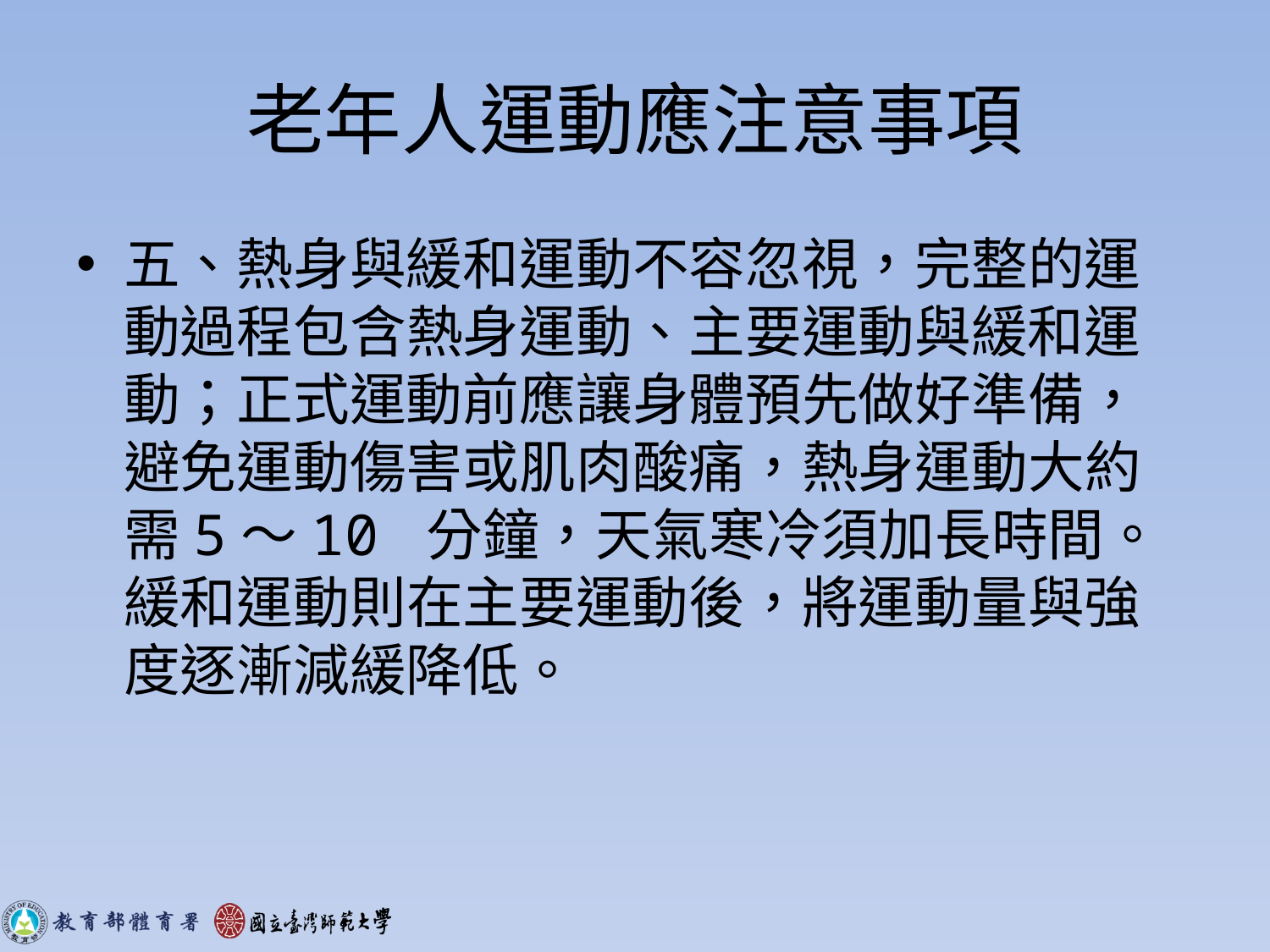

# 老年人運動應注意事項
五、熱身與緩和運動不容忽視，完整的運動過程包含熱身運動、主要運動與緩和運動；正式運動前應讓身體預先做好準備，避免運動傷害或肌肉酸痛，熱身運動大約需5～10 分鐘，天氣寒冷須加長時間。緩和運動則在主要運動後，將運動量與強度逐漸減緩降低。